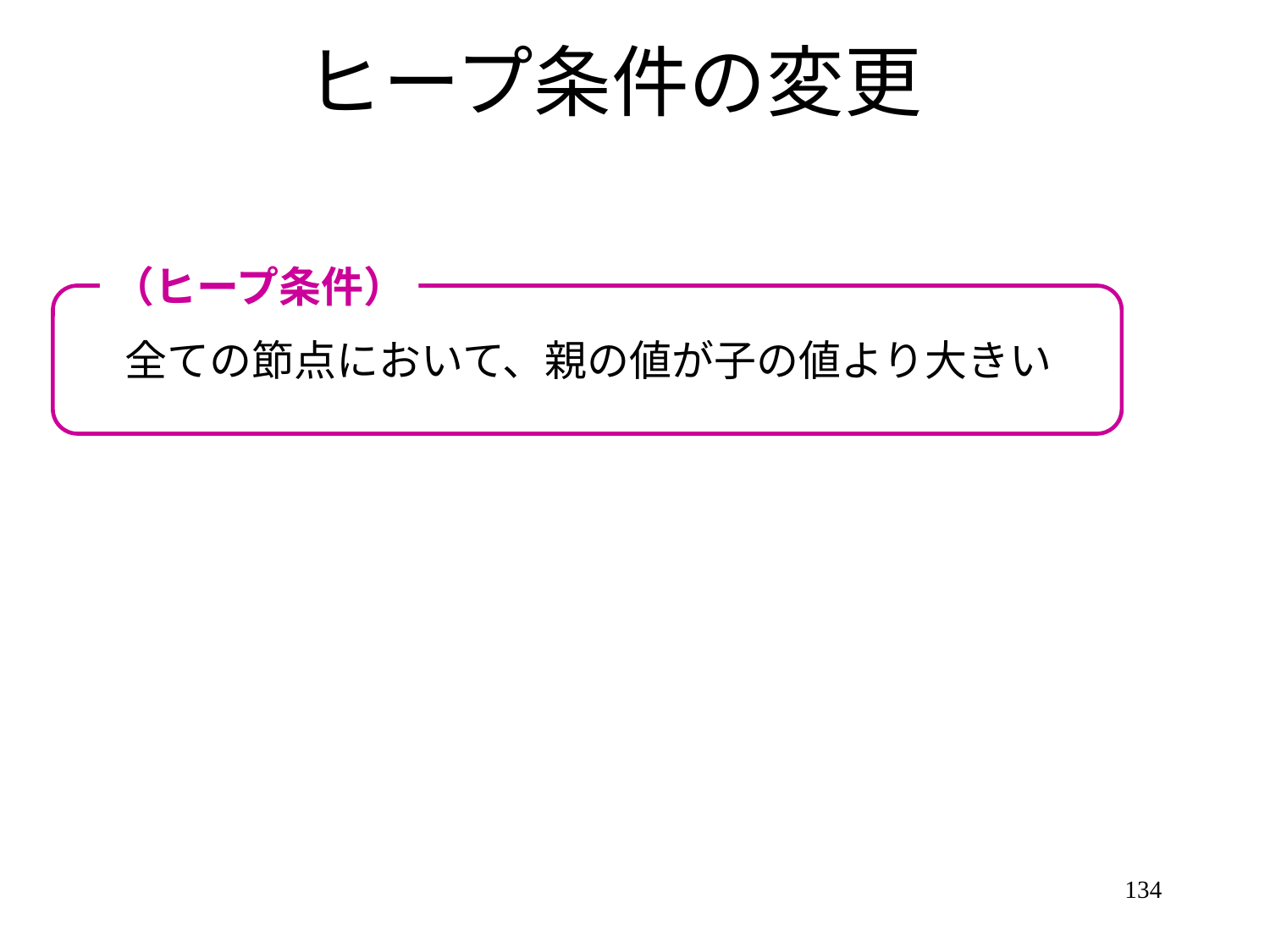

# ヒープ条件の変更
（ヒープ条件）

全ての節点において、親の値が子の値より大きい
134